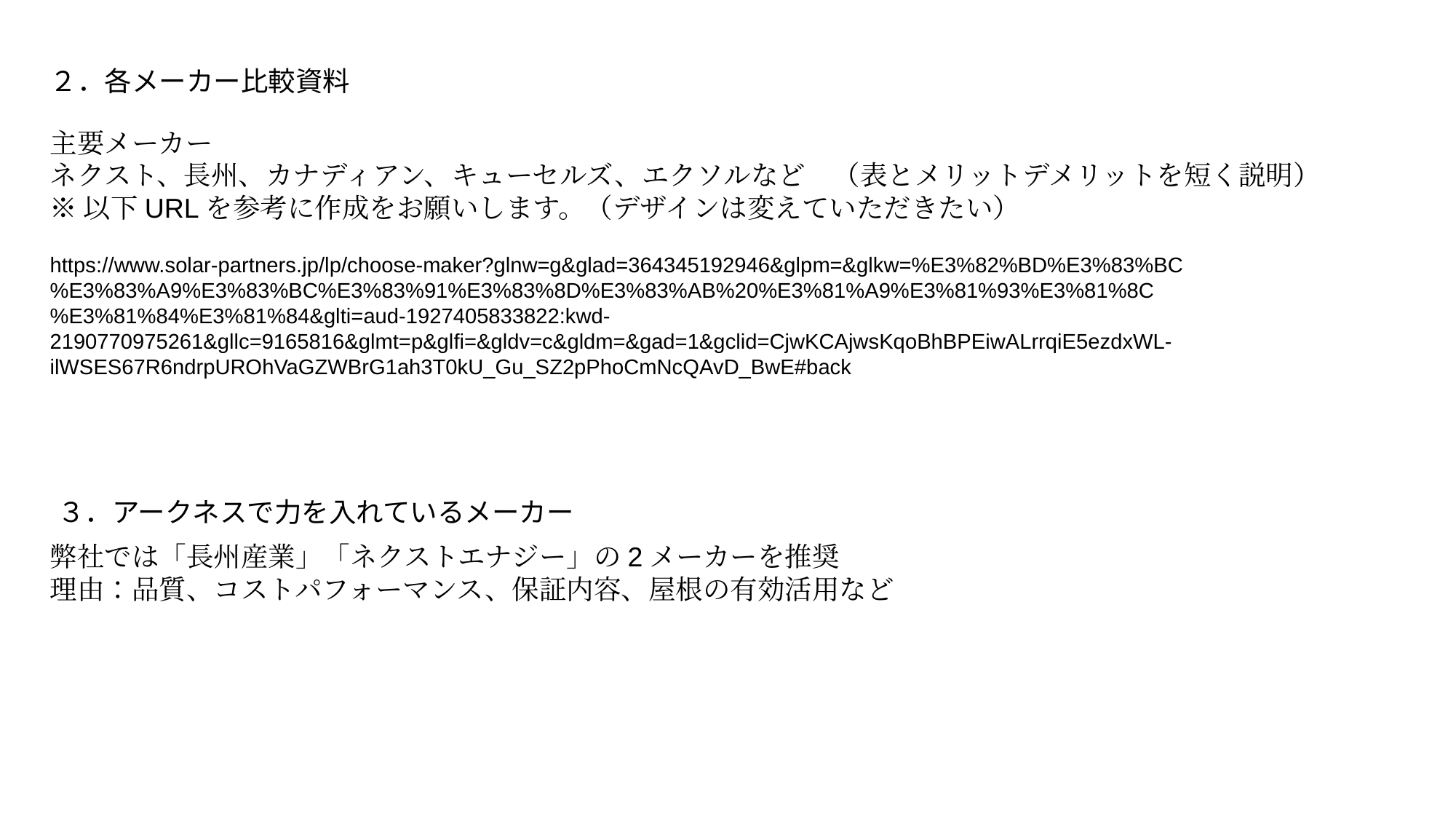

２．各メーカー比較資料
主要メーカー
ネクスト、長州、カナディアン、キューセルズ、エクソルなど　（表とメリットデメリットを短く説明）
※以下URLを参考に作成をお願いします。（デザインは変えていただきたい）
https://www.solar-partners.jp/lp/choose-maker?glnw=g&glad=364345192946&glpm=&glkw=%E3%82%BD%E3%83%BC%E3%83%A9%E3%83%BC%E3%83%91%E3%83%8D%E3%83%AB%20%E3%81%A9%E3%81%93%E3%81%8C%E3%81%84%E3%81%84&glti=aud-1927405833822:kwd-2190770975261&gllc=9165816&glmt=p&glfi=&gldv=c&gldm=&gad=1&gclid=CjwKCAjwsKqoBhBPEiwALrrqiE5ezdxWL-ilWSES67R6ndrpUROhVaGZWBrG1ah3T0kU_Gu_SZ2pPhoCmNcQAvD_BwE#back
３．アークネスで力を入れているメーカー
弊社では「長州産業」「ネクストエナジー」の2メーカーを推奨
理由：品質、コストパフォーマンス、保証内容、屋根の有効活用など